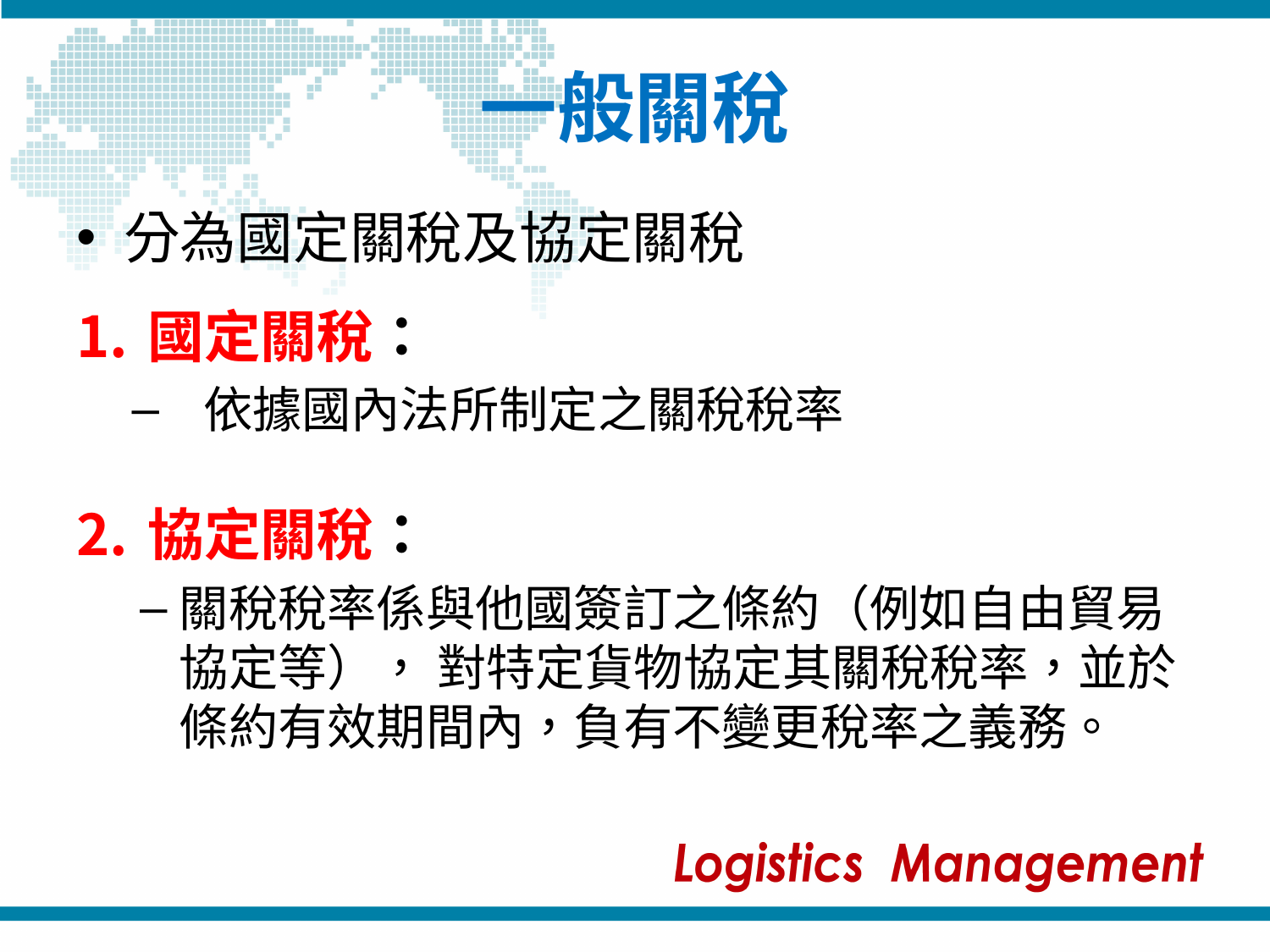

# 一般關稅
分為國定關稅及協定關稅

國定關稅：
依據國內法所制定之關稅稅率

協定關稅：
關稅稅率係與他國簽訂之條約（例如自由貿易協定等）， 對特定貨物協定其關稅稅率，並於條約有效期間內，負有不變更稅率之義務。